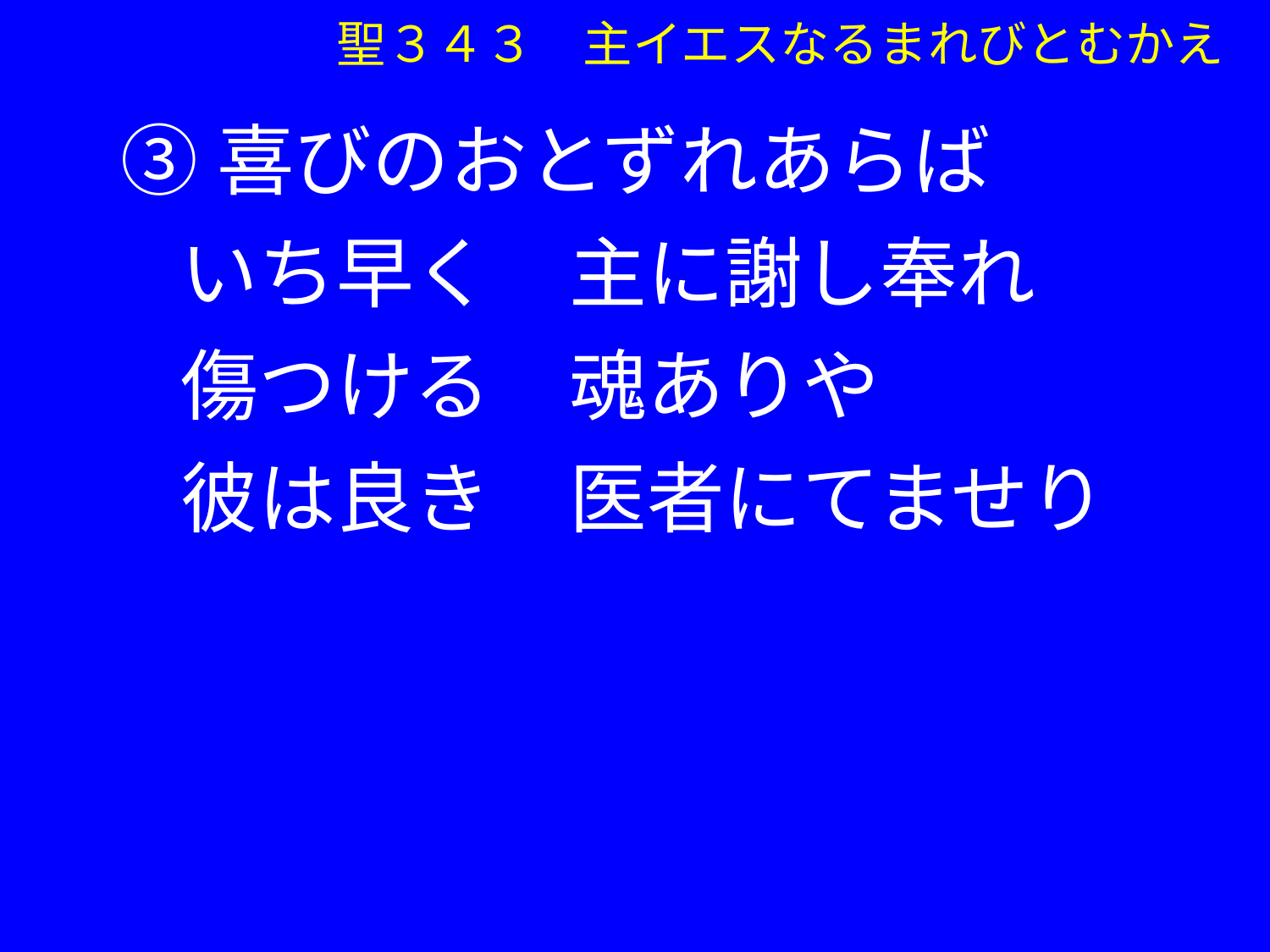

③喜びのおとずれあらば
　いち早く　主に謝し奉れ
　傷つける　魂ありや
　彼は良き　医者にてませり
聖３４３　主イエスなるまれびとむかえ